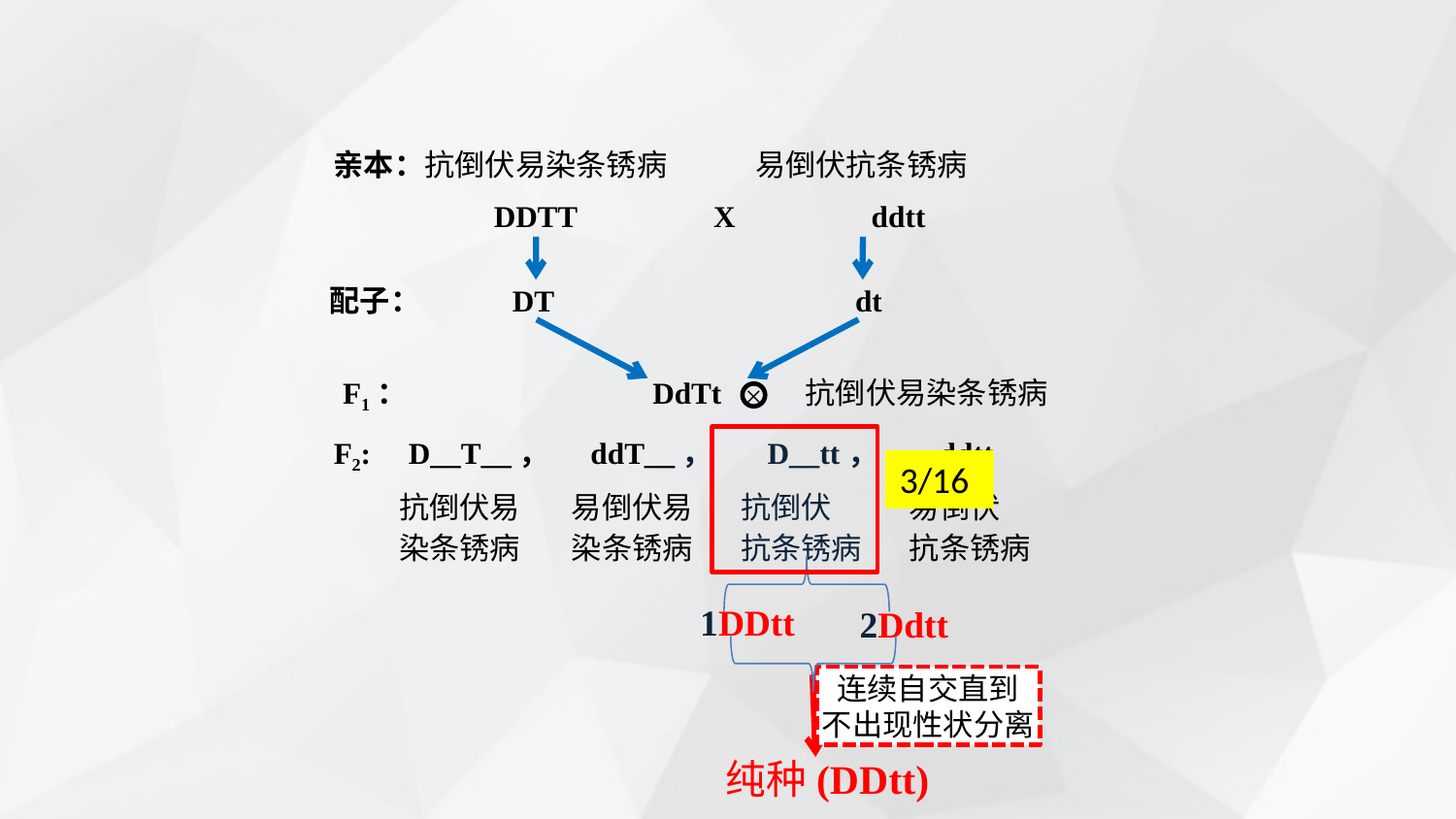

亲本：抗倒伏易染条锈病             易倒伏抗条锈病
                 　DDTT　　　　X　　　　ddtt
配子：    　    DT                      　　　　dt
F1：                                   DdTt
抗倒伏易染条锈病
×

F2:     D__T__，     ddT__，       D__tt，        ddtt
3/16
抗倒伏易
染条锈病
易倒伏易
染条锈病
抗倒伏
抗条锈病
易倒伏
抗条锈病

1DDtt
2Ddtt
连续自交直到
不出现性状分离
纯种(DDtt)